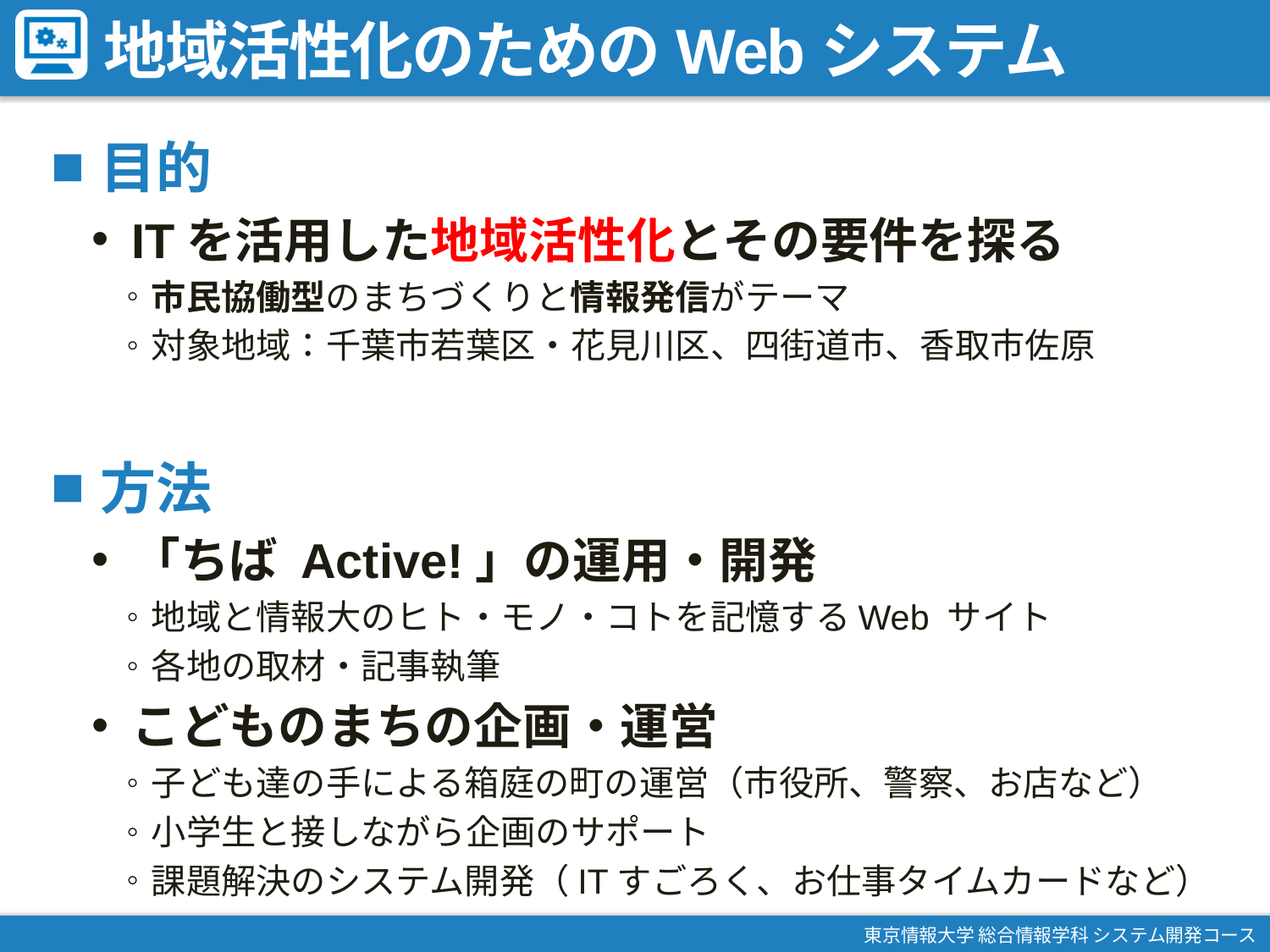

# 地域活性化のためのWebシステム
目的
ITを活用した地域活性化とその要件を探る
市民協働型のまちづくりと情報発信がテーマ
対象地域：千葉市若葉区・花見川区、四街道市、香取市佐原

方法
「ちば Active!」の運用・開発
地域と情報大のヒト・モノ・コトを記憶するWeb サイト
各地の取材・記事執筆
こどものまちの企画・運営
子ども達の手による箱庭の町の運営（市役所、警察、お店など）
小学生と接しながら企画のサポート
課題解決のシステム開発（ITすごろく、お仕事タイムカードなど）